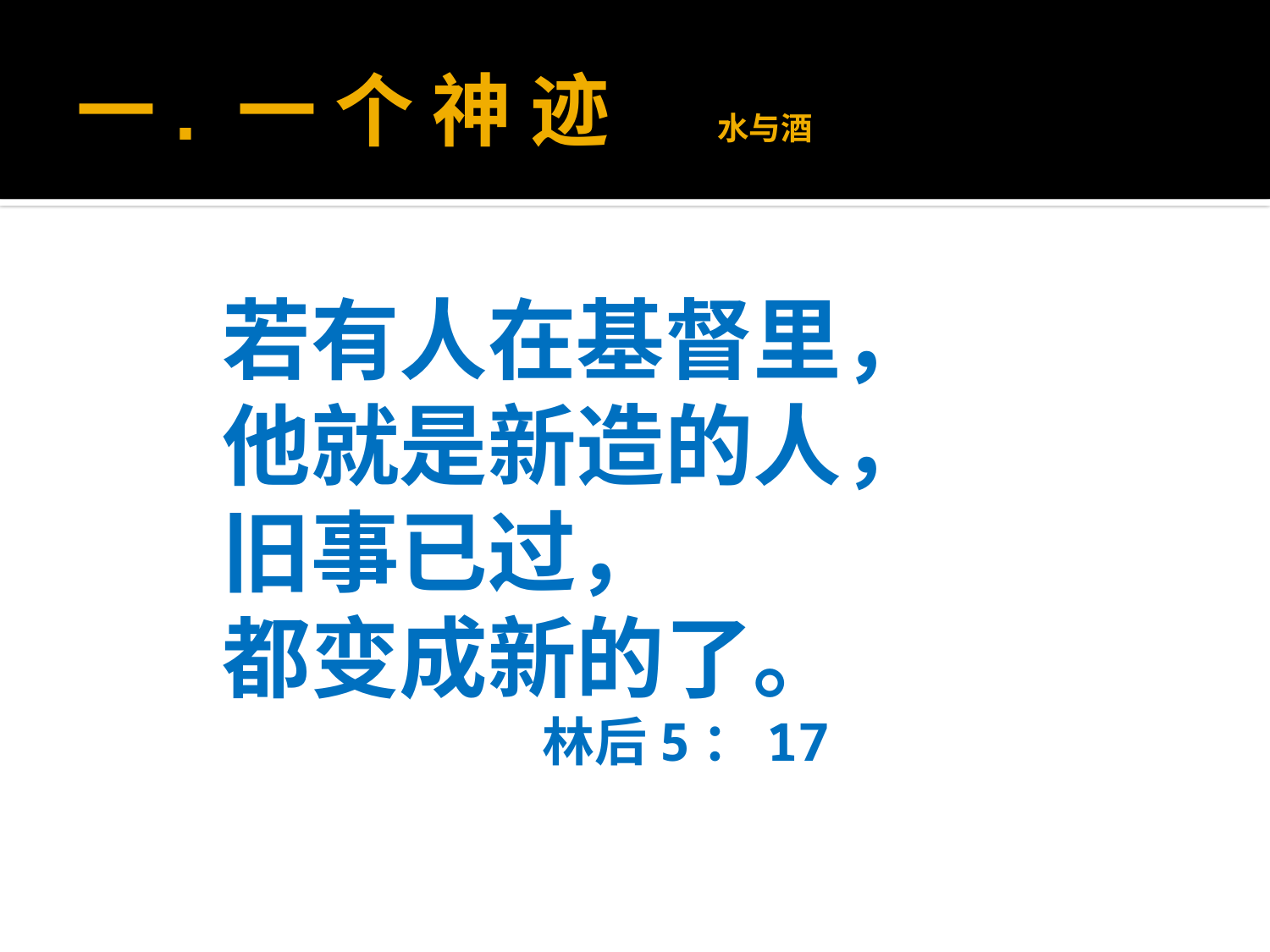

# 一. 一 个 神 迹      水与酒

若有人在基督里，
他就是新造的人，
旧事已过，
都变成新的了。
                          林后5：17